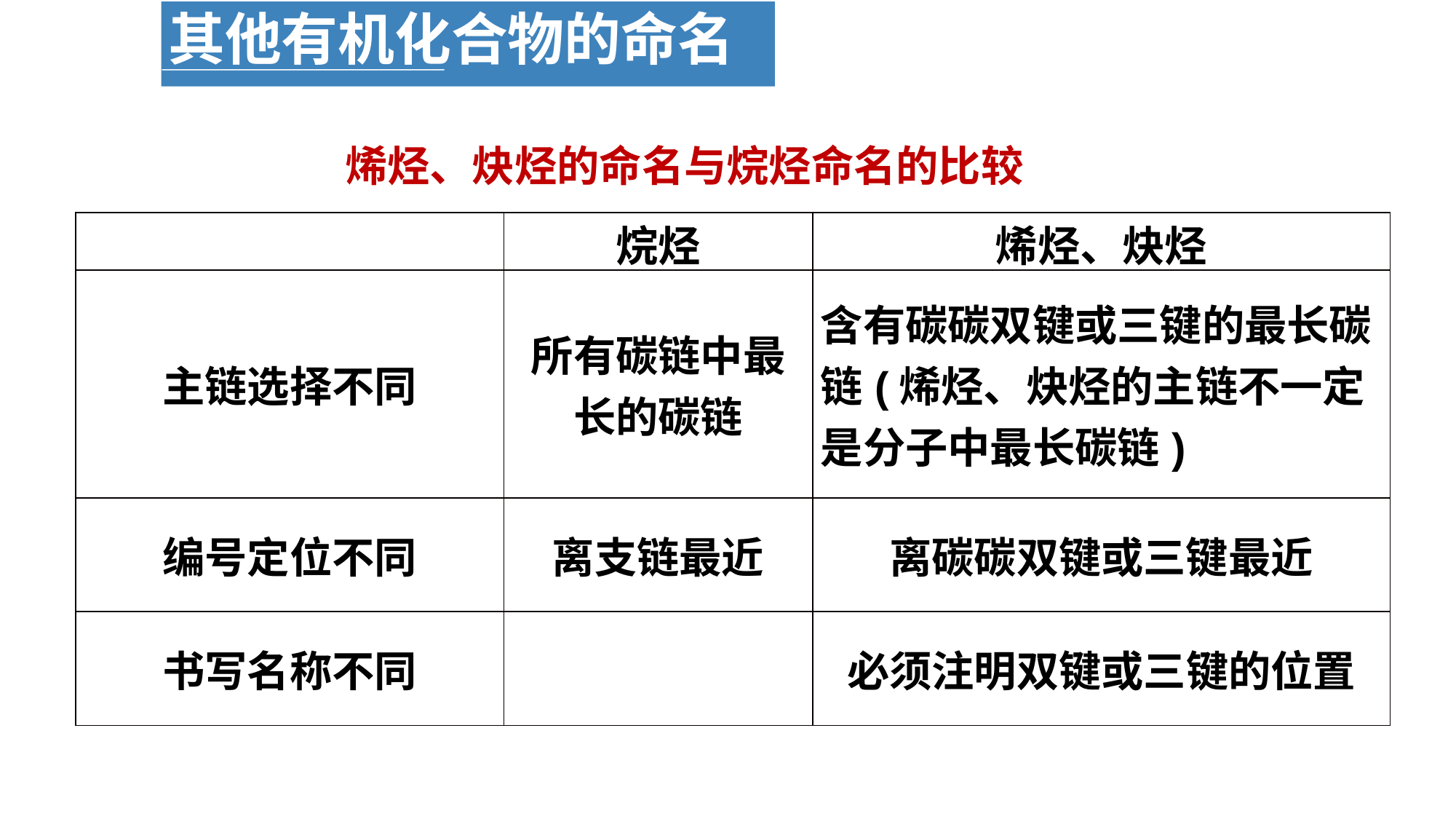

其他有机化合物的命名
 烯烃、炔烃的命名与烷烃命名的比较
|  | 烷烃 | 烯烃、炔烃 |
| --- | --- | --- |
| 主链选择不同 | 所有碳链中最长的碳链 | 含有碳碳双键或三键的最长碳链(烯烃、炔烃的主链不一定是分子中最长碳链) |
| 编号定位不同 | 离支链最近 | 离碳碳双键或三键最近 |
| 书写名称不同 |  | 必须注明双键或三键的位置 |